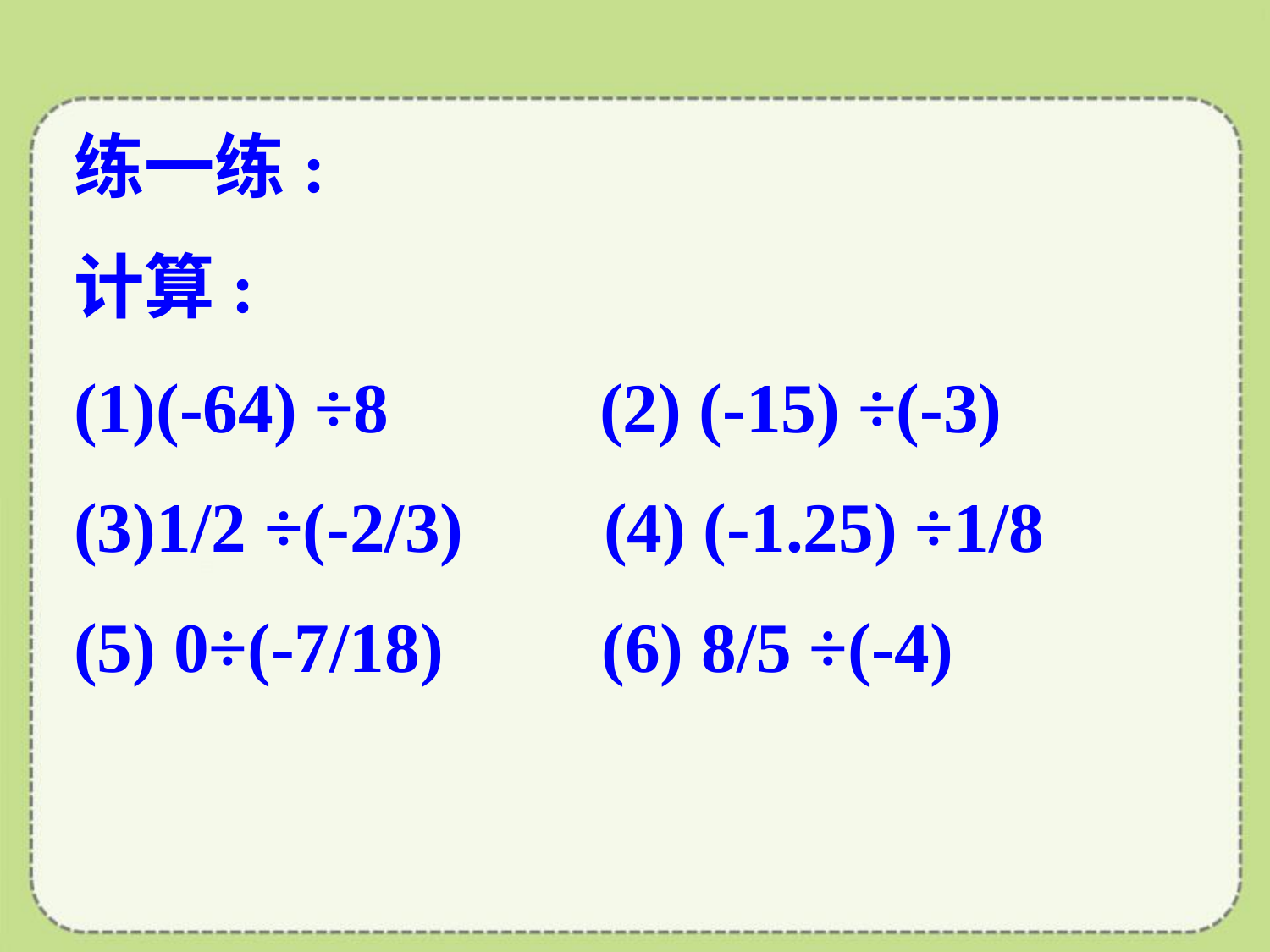

练一练:
计算:
(-64) ÷8            (2) (-15) ÷(-3)
1/2 ÷(-2/3)        (4) (-1.25) ÷1/8
(5) 0÷(-7/18)         (6) 8/5 ÷(-4)